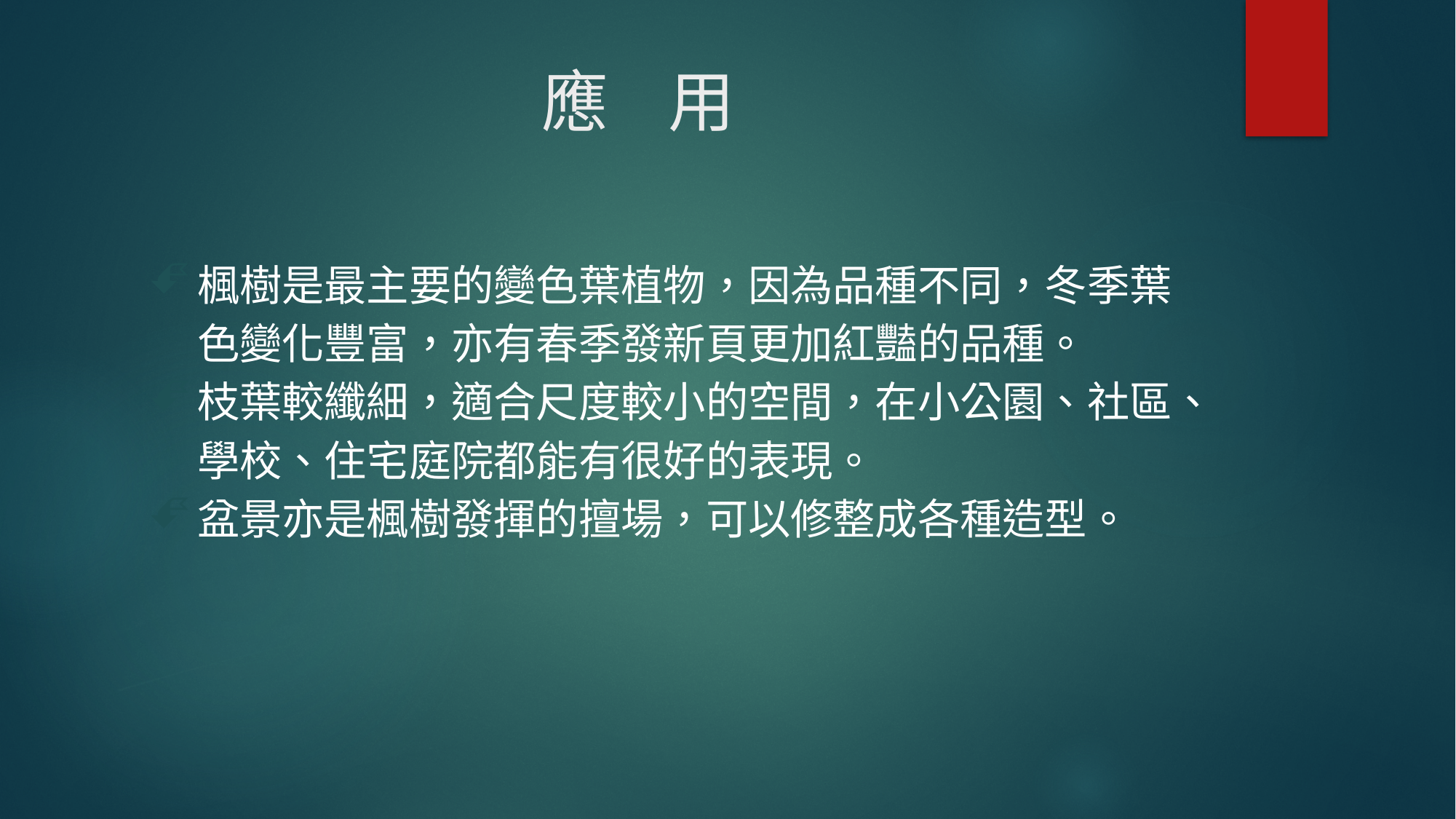

# 應    用
楓樹是最主要的變色葉植物，因為品種不同，冬季葉色變化豐富，亦有春季發新頁更加紅豔的品種。
枝葉較纖細，適合尺度較小的空間，在小公園、社區、學校、住宅庭院都能有很好的表現。
盆景亦是楓樹發揮的擅場，可以修整成各種造型。